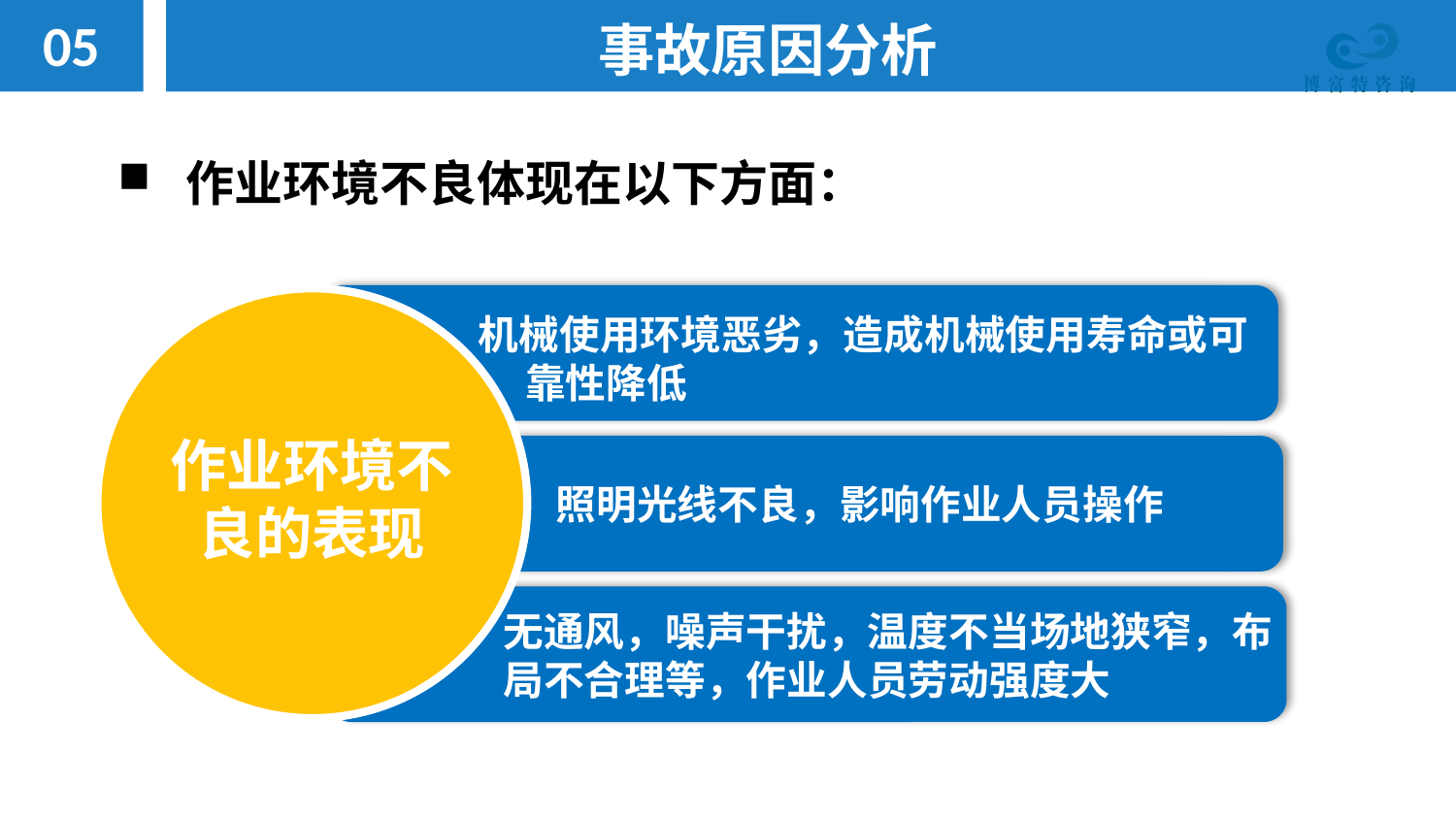

05
事故原因分析
  作业环境不良体现在以下方面：

机械使用环境恶劣，造成机械使用寿命或可
    靠性降低
作业环境不良的表现
照明光线不良，影响作业人员操作
无通风，噪声干扰，温度不当场地狭窄，布局不合理等，作业人员劳动强度大